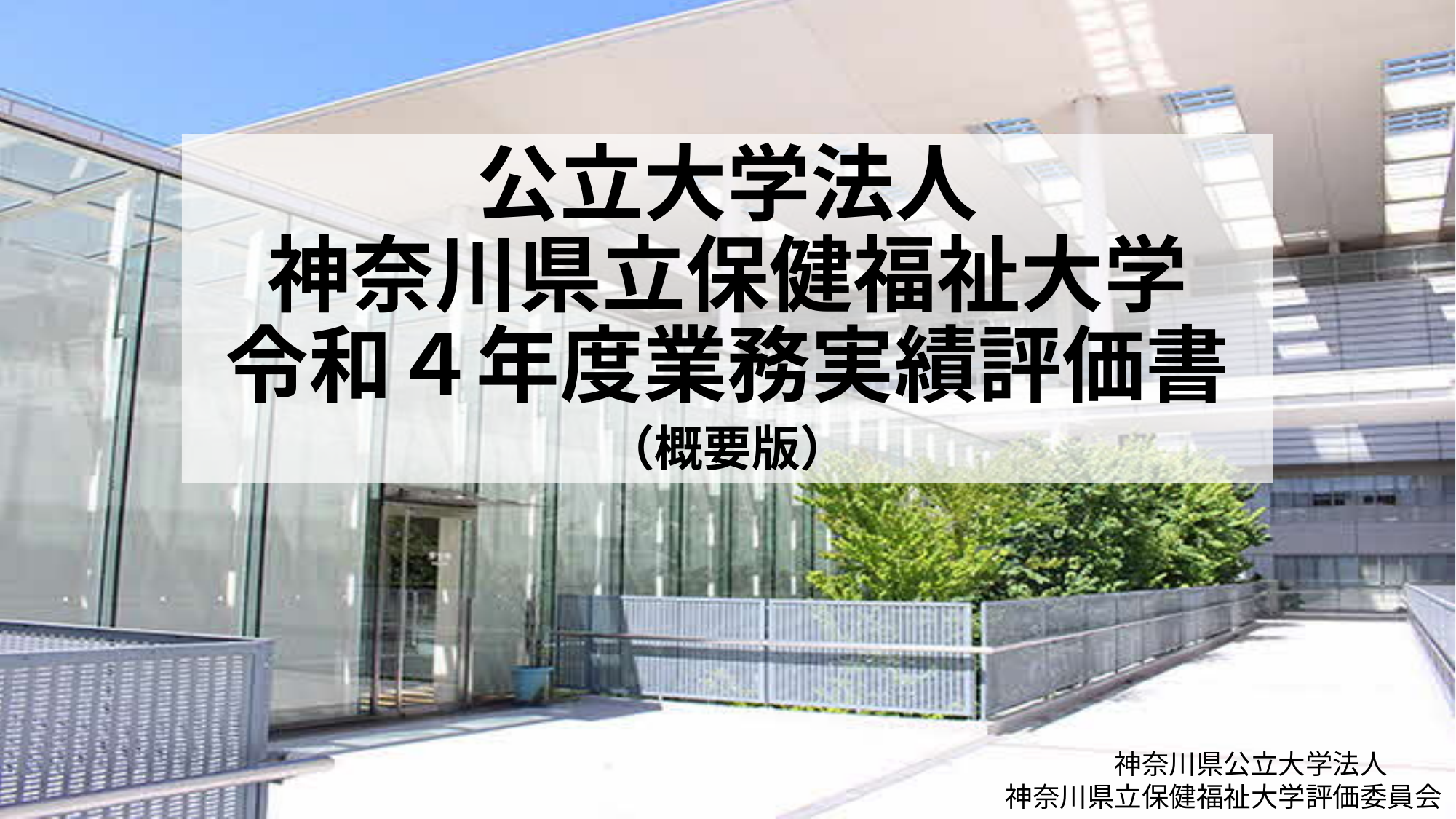

# 公立大学法人 神奈川県立保健福祉大学 令和４年度業務実績評価書
（概要版）
	神奈川県公立大学法人
神奈川県立保健福祉大学評価委員会